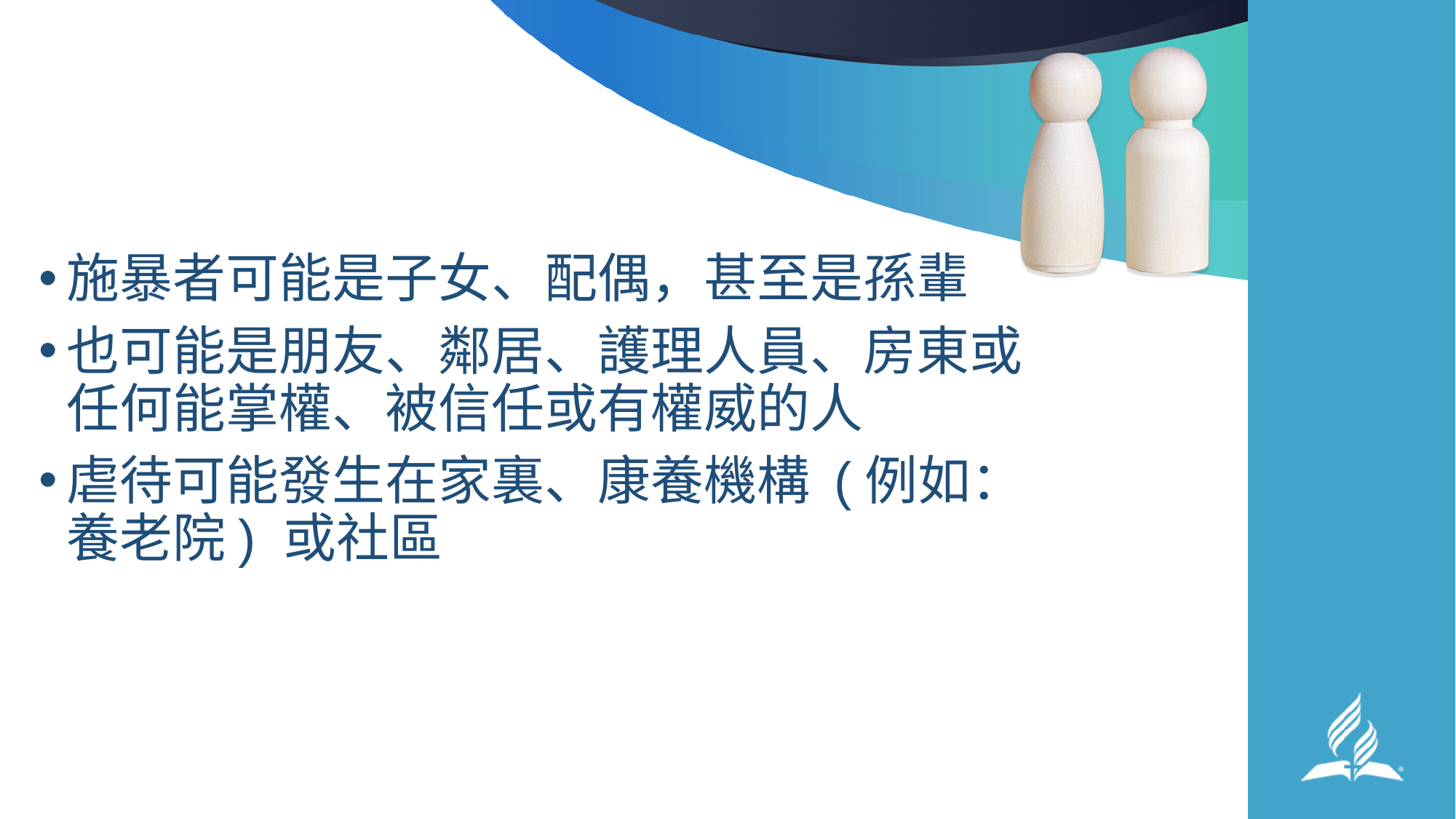

#
施暴者可能是子女、配偶，甚至是孫輩
也可能是朋友、鄰居、護理人員、房東或任何能掌權、被信任或有權威的人
虐待可能發生在家裏、康養機構 (例如：養老院) 或社區